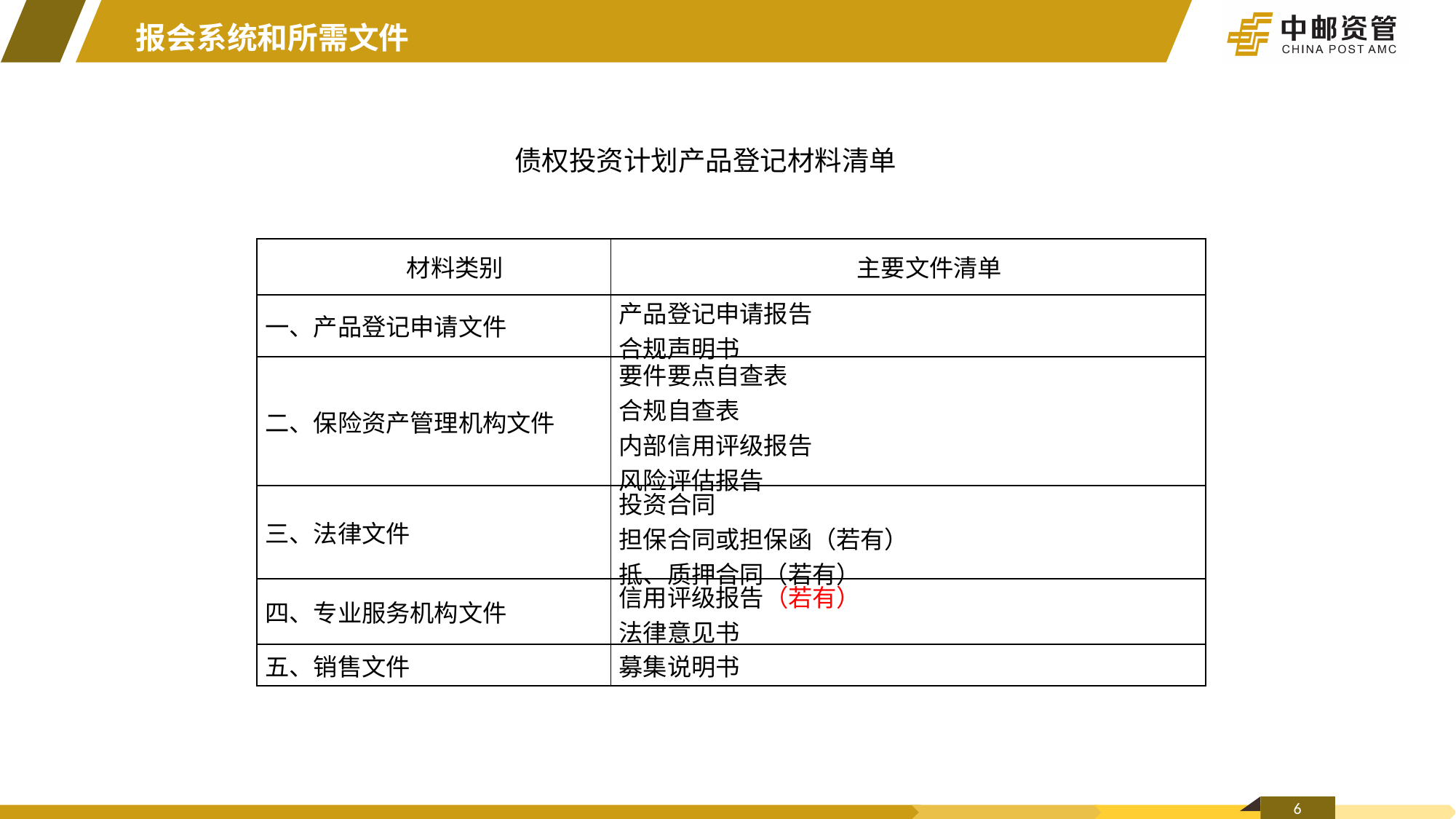

报会系统和所需文件
债权投资计划产品登记材料清单
| 材料类别 | 主要文件清单 |
| --- | --- |
| 一、产品登记申请文件 | 产品登记申请报告 合规声明书 |
| 二、保险资产管理机构文件 | 要件要点自查表 合规自查表 内部信用评级报告 风险评估报告 |
| 三、法律文件 | 投资合同 担保合同或担保函（若有） 抵、质押合同（若有） |
| 四、专业服务机构文件 | 信用评级报告（若有） 法律意见书 |
| 五、销售文件 | 募集说明书 |